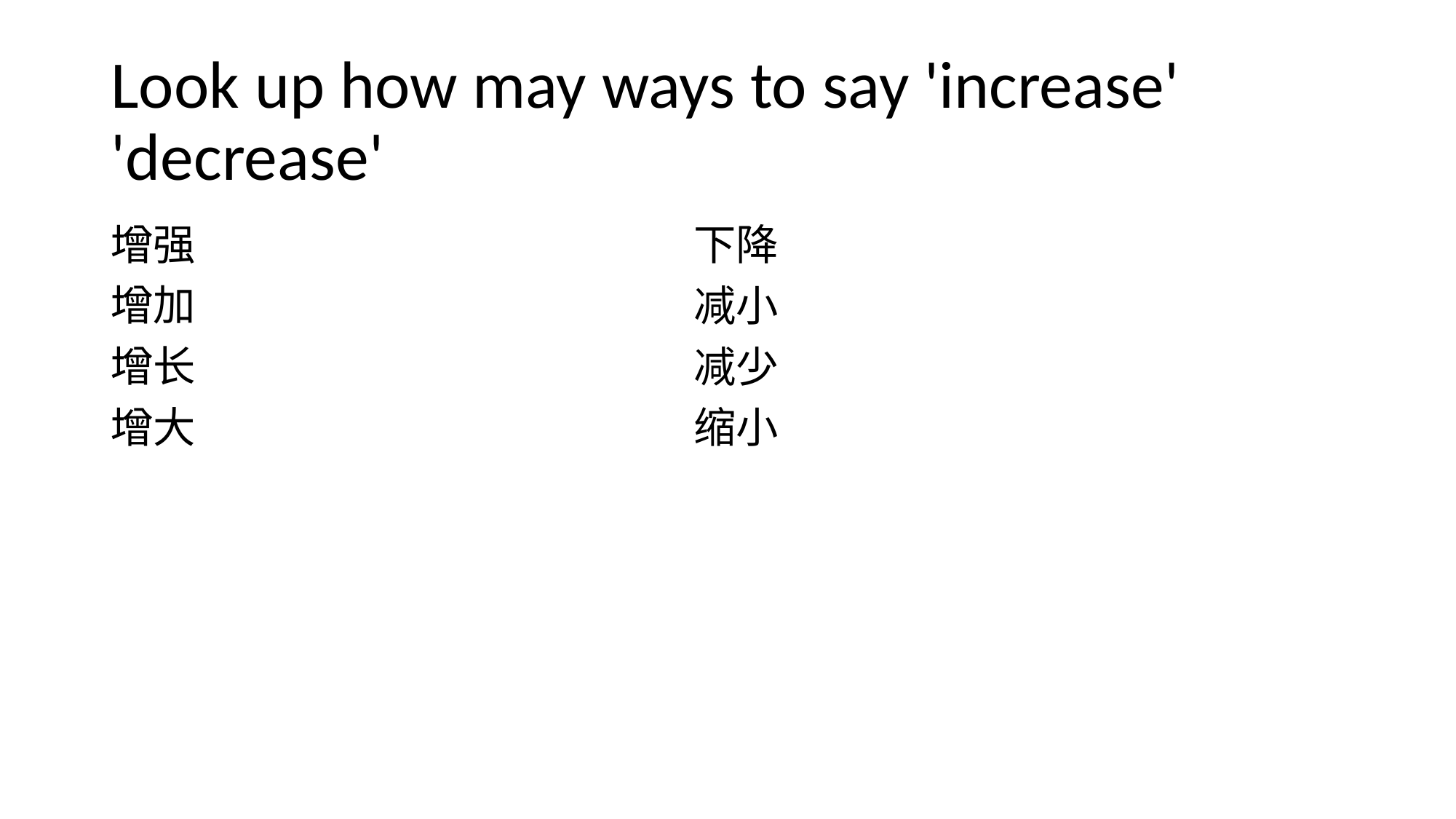

# Look up how may ways to say 'increase' 'decrease'
增强
增加
增长
增大
下降
减小
减少
缩小